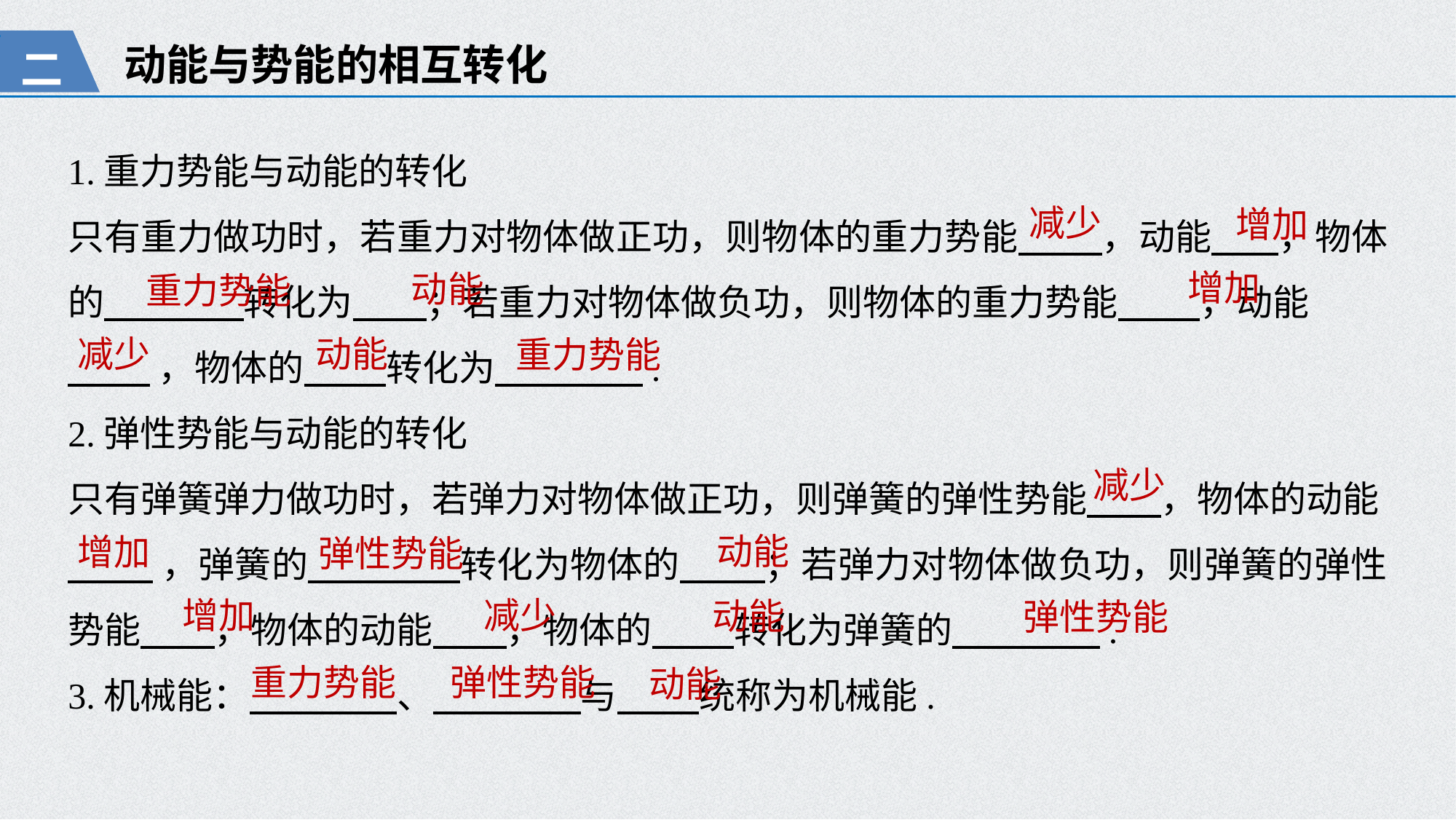

动能与势能的相互转化

二
1.重力势能与动能的转化
只有重力做功时，若重力对物体做正功，则物体的重力势能          ，动能        ，物体的                 转化为         ；若重力对物体做负功，则物体的重力势能          ，动能
          ，物体的          转化为                  .
2.弹性势能与动能的转化
只有弹簧弹力做功时，若弹力对物体做正功，则弹簧的弹性势能         ，物体的动能
          ，弹簧的                  转化为物体的          ；若弹力对物体做负功，则弹簧的弹性势能         ，物体的动能         ，物体的          转化为弹簧的                  .
3.机械能：                  、                  与          统称为机械能.
减少
增加
增加
动能
重力势能
动能
减少
重力势能
减少
动能
增加
弹性势能
增加
减少
动能
弹性势能
弹性势能
重力势能
动能